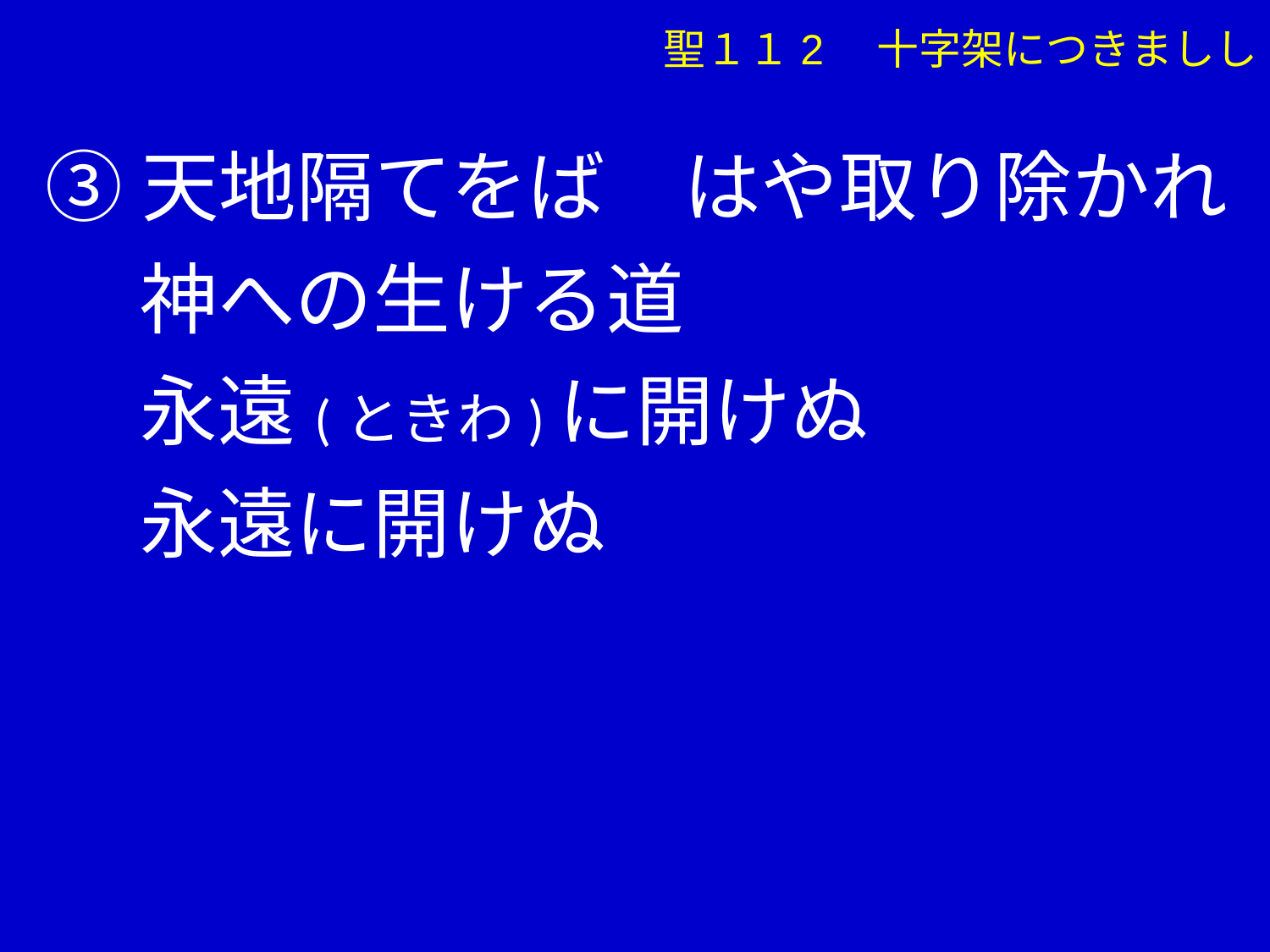

聖１１2　十字架につきましし
➂天地隔てをば　はや取り除かれ
　 神への生ける道
　 永遠(ときわ)に開けぬ
　 永遠に開けぬ